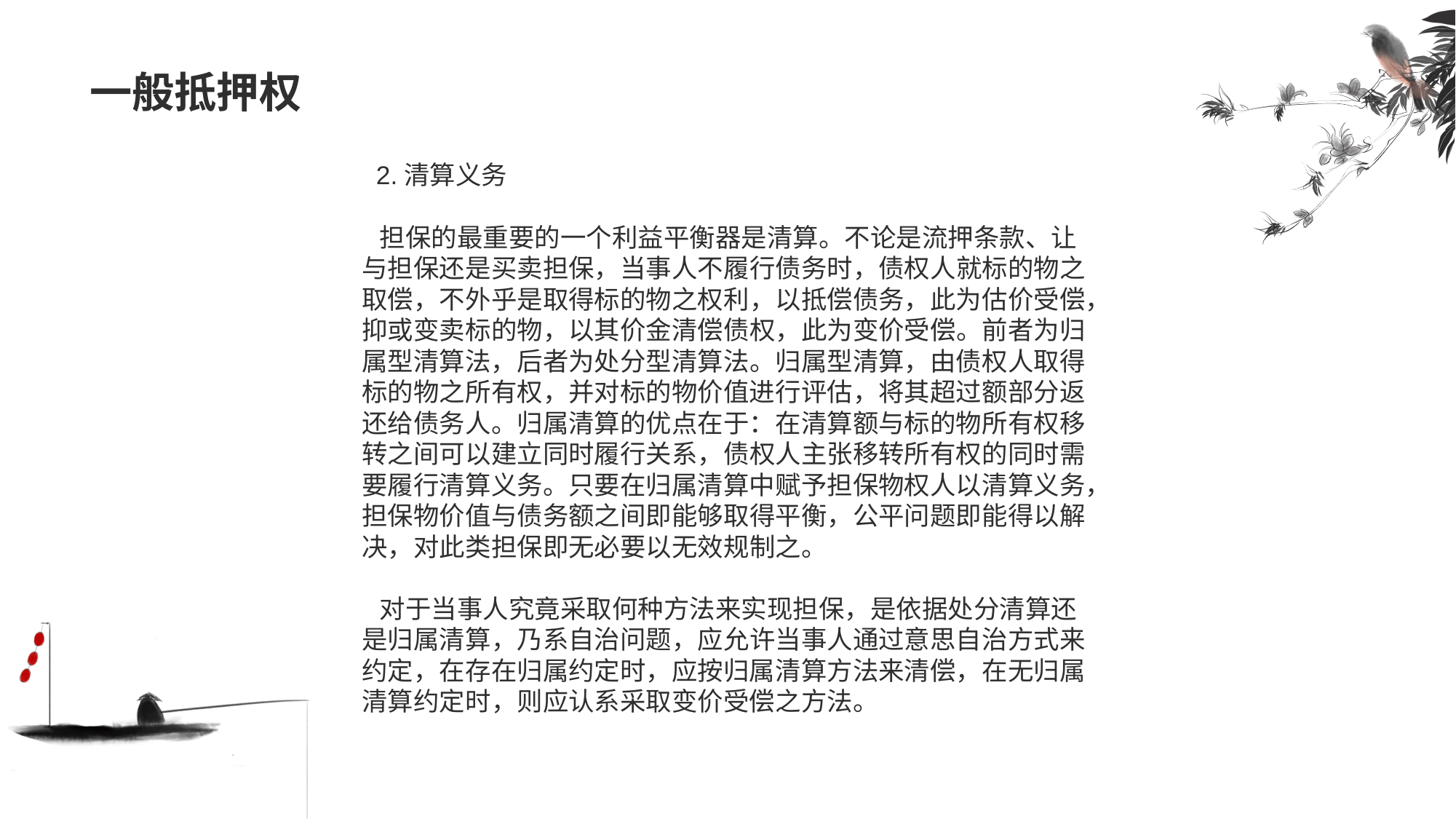

# 一般抵押权

  2.清算义务

  担保的最重要的一个利益平衡器是清算。不论是流押条款、让与担保还是买卖担保，当事人不履行债务时，债权人就标的物之取偿，不外乎是取得标的物之权利，以抵偿债务，此为估价受偿，抑或变卖标的物，以其价金清偿债权，此为变价受偿。前者为归属型清算法，后者为处分型清算法。归属型清算，由债权人取得标的物之所有权，并对标的物价值进行评估，将其超过额部分返还给债务人。归属清算的优点在于：在清算额与标的物所有权移转之间可以建立同时履行关系，债权人主张移转所有权的同时需要履行清算义务。只要在归属清算中赋予担保物权人以清算义务，担保物价值与债务额之间即能够取得平衡，公平问题即能得以解决，对此类担保即无必要以无效规制之。

  对于当事人究竟采取何种方法来实现担保，是依据处分清算还是归属清算，乃系自治问题，应允许当事人通过意思自治方式来约定，在存在归属约定时，应按归属清算方法来清偿，在无归属清算约定时，则应认系采取变价受偿之方法。

114